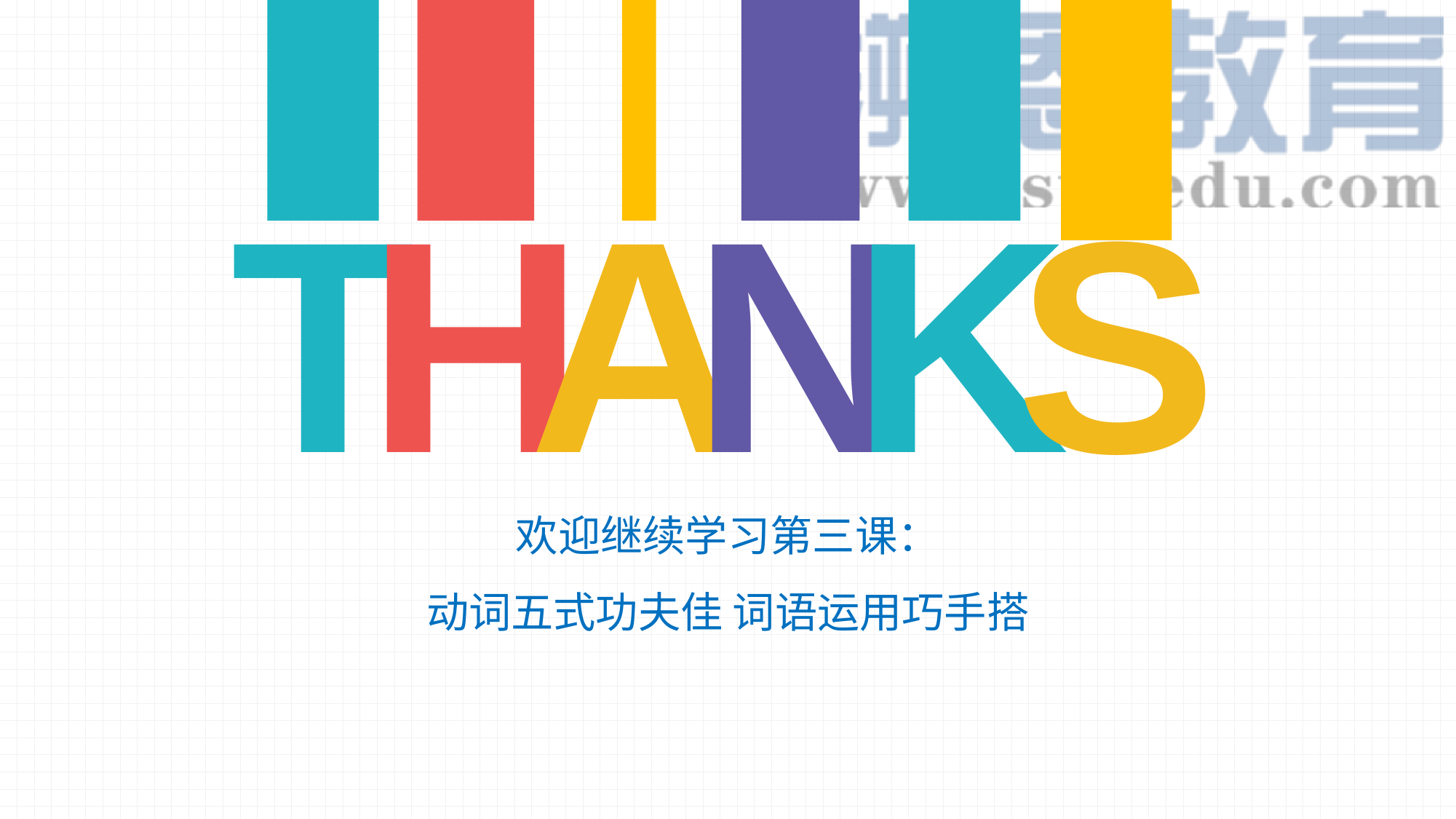

T
H
A
N
K
S
欢迎继续学习第三课：
动词五式功夫佳 词语运用巧手搭